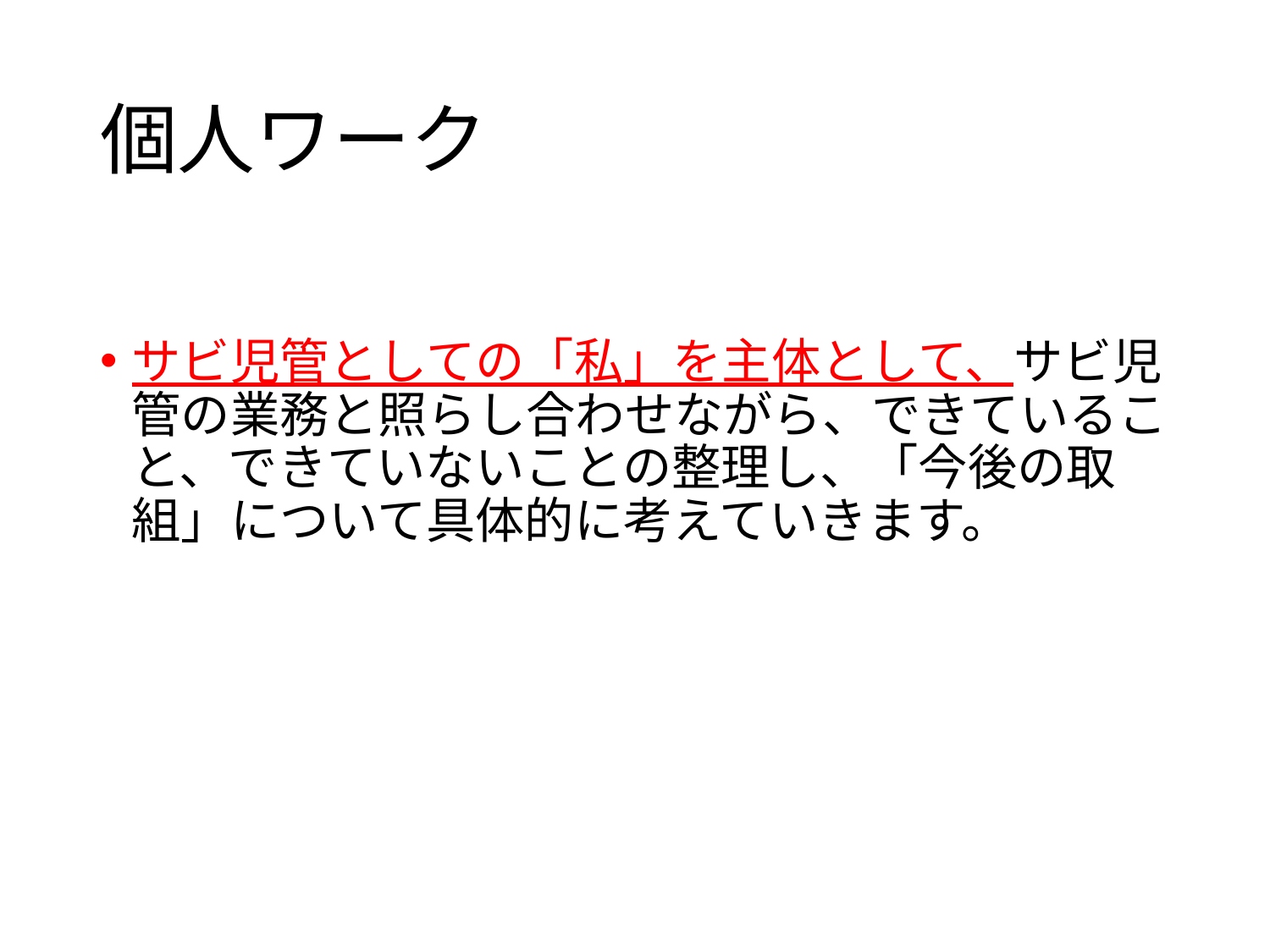

# 個人ワーク

サビ児管としての「私」を主体として、サビ児管の業務と照らし合わせながら、できていること、できていないことの整理し、「今後の取組」について具体的に考えていきます。